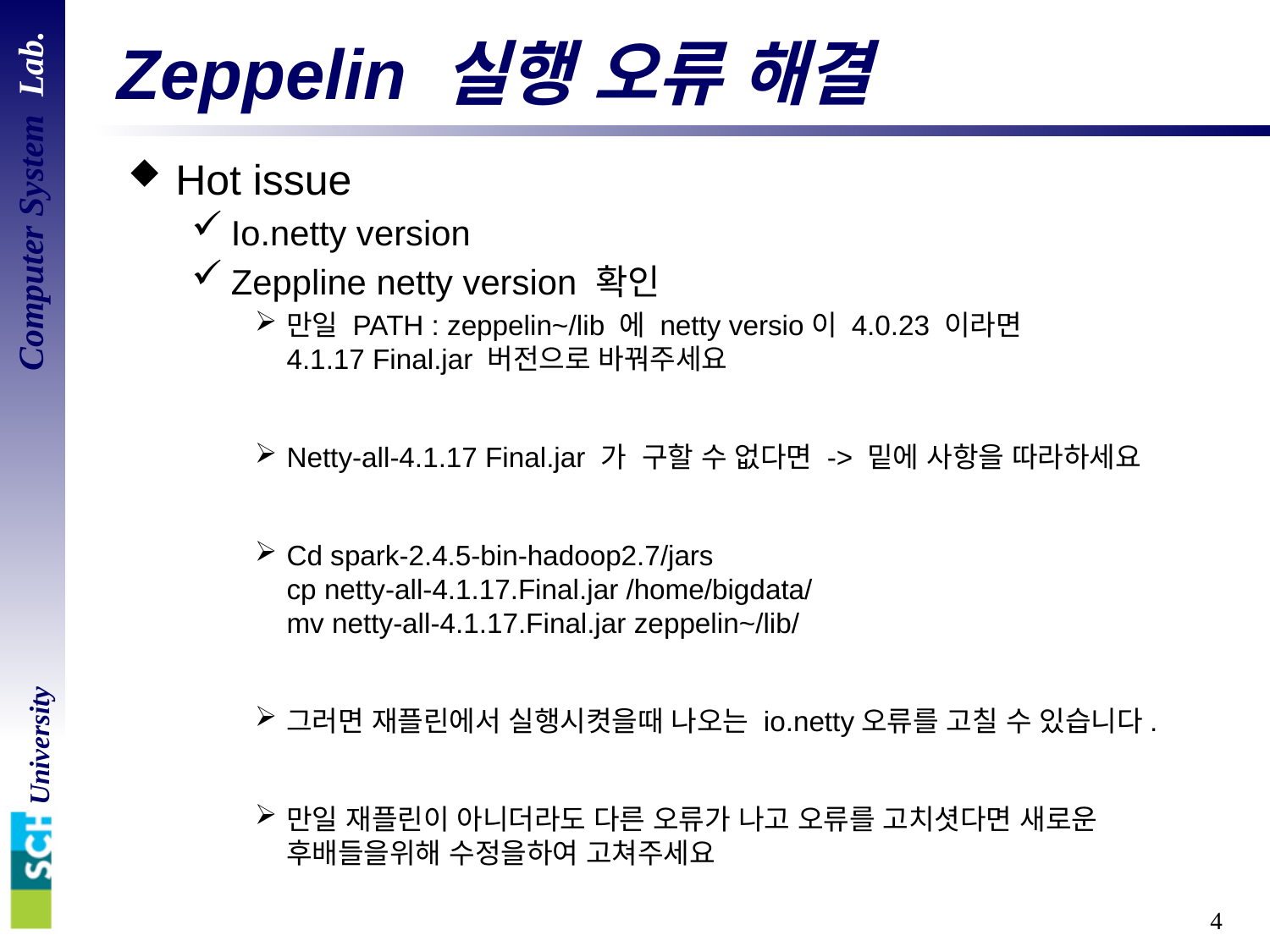

# Zeppelin 실행 오류 해결
Hot issue
Io.netty version
Zeppline netty version 확인
만일 PATH : zeppelin~/lib 에 netty versio이 4.0.23 이라면
4.1.17 Final.jar 버전으로 바꿔주세요

Netty-all-4.1.17 Final.jar 가  구할 수 없다면 -> 밑에 사항을 따라하세요

Cd spark-2.4.5-bin-hadoop2.7/jars
cp netty-all-4.1.17.Final.jar /home/bigdata/
mv netty-all-4.1.17.Final.jar zeppelin~/lib/

그러면 재플린에서 실행시켯을때 나오는 io.netty오류를 고칠 수 있습니다.

만일 재플린이 아니더라도 다른 오류가 나고 오류를 고치셧다면 새로운 후배들을위해 수정을하여 고쳐주세요